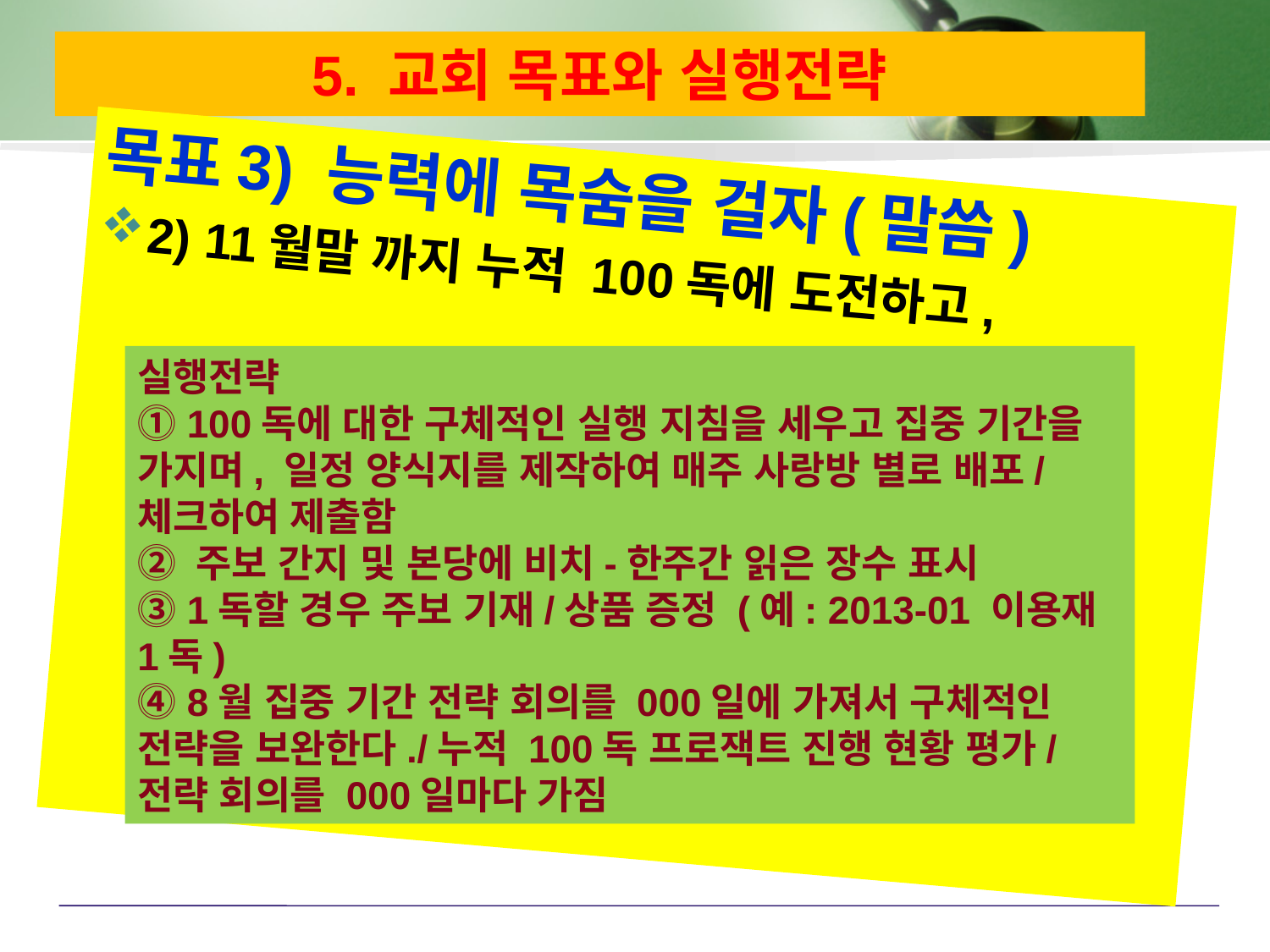

# 5. 교회 목표와 실행전략
목표3) 능력에 목숨을 걸자(말씀)
2) 11월말 까지 누적 100독에 도전하고,

실행전략
⓵ 100독에 대한 구체적인 실행 지침을 세우고 집중 기간을 가지며, 일정 양식지를 제작하여 매주 사랑방 별로 배포/체크하여 제출함
⓶ 주보 간지 및 본당에 비치-한주간 읽은 장수 표시
⓷ 1독할 경우 주보 기재/상품 증정 (예: 2013-01 이용재 1독)
⓸ 8월 집중 기간 전략 회의를 000일에 가져서 구체적인 전략을 보완한다./누적 100독 프로잭트 진행 현황 평가/전략 회의를 000일마다 가짐